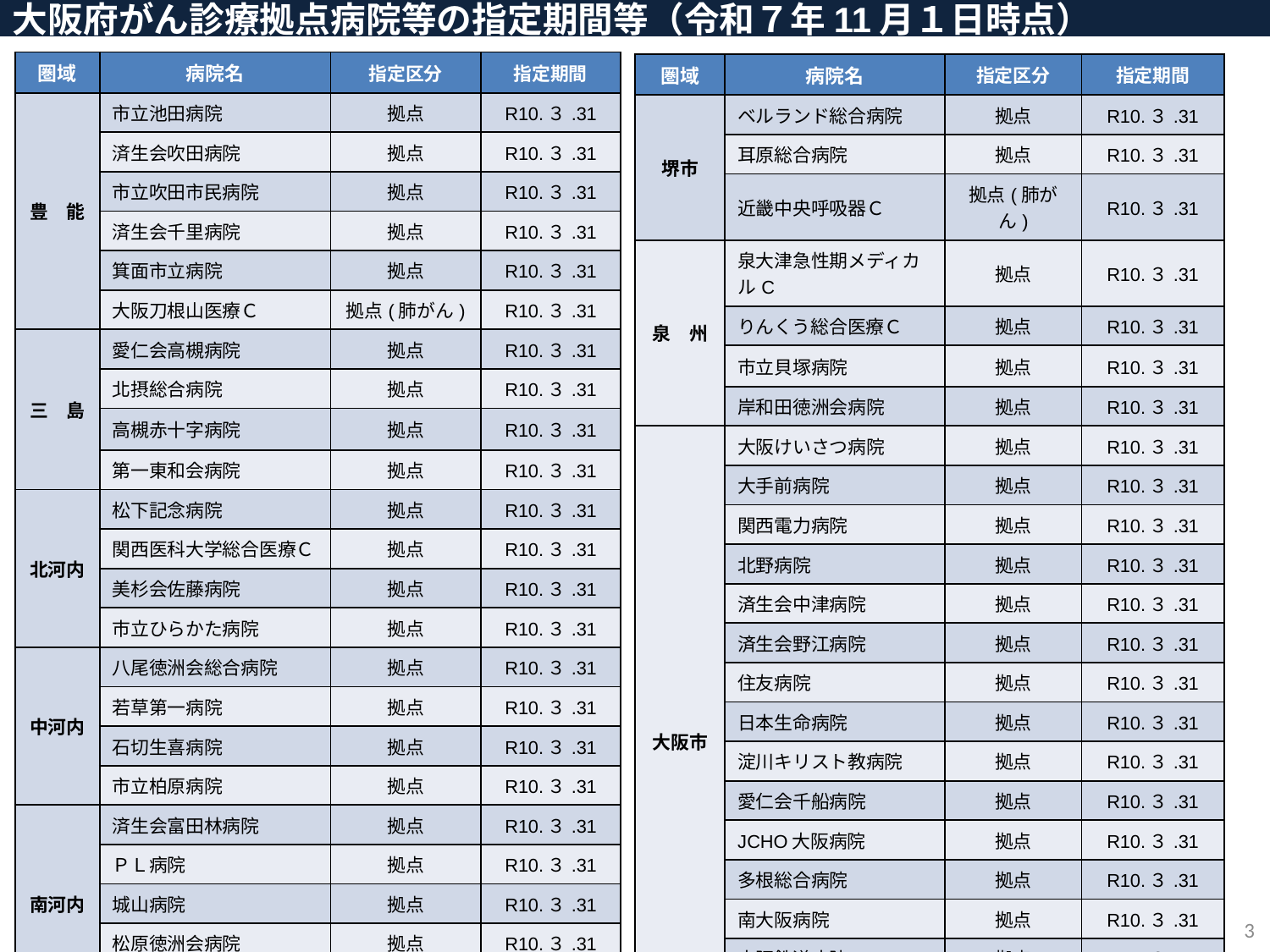

大阪府がん診療拠点病院等の指定期間等（令和７年11月１日時点）
| 圏域 | 病院名 | 指定区分 | 指定期間 |
| --- | --- | --- | --- |
| 豊　能 | 市立池田病院 | 拠点 | R10.３.31 |
|  | 済生会吹田病院 | 拠点 | R10.３.31 |
|  | 市立吹田市民病院 | 拠点 | R10.３.31 |
|  | 済生会千里病院 | 拠点 | R10.３.31 |
|  | 箕面市立病院 | 拠点 | R10.３.31 |
|  | 大阪刀根山医療Ｃ | 拠点(肺がん) | R10.３.31 |
| 三　島 | 愛仁会高槻病院 | 拠点 | R10.３.31 |
|  | 北摂総合病院 | 拠点 | R10.３.31 |
|  | 高槻赤十字病院 | 拠点 | R10.３.31 |
|  | 第一東和会病院 | 拠点 | R10.３.31 |
| 北河内 | 松下記念病院 | 拠点 | R10.３.31 |
|  | 関西医科大学総合医療Ｃ | 拠点 | R10.３.31 |
|  | 美杉会佐藤病院 | 拠点 | R10.３.31 |
|  | 市立ひらかた病院 | 拠点 | R10.３.31 |
| 中河内 | 八尾徳洲会総合病院 | 拠点 | R10.３.31 |
|  | 若草第一病院 | 拠点 | R10.３.31 |
|  | 石切生喜病院 | 拠点 | R10.３.31 |
|  | 市立柏原病院 | 拠点 | R10.３.31 |
| 南河内 | 済生会富田林病院 | 拠点 | R10.３.31 |
|  | ＰＬ病院 | 拠点 | R10.３.31 |
|  | 城山病院 | 拠点 | R10.３.31 |
|  | 松原徳洲会病院 | 拠点 | R10.３.31 |
|  | 大阪はびきの医療Ｃ | 推進 | R10.３.31 |
| 圏域 | 病院名 | 指定区分 | 指定期間 |
| --- | --- | --- | --- |
| 堺市 | ベルランド総合病院 | 拠点 | R10.３.31 |
|  | 耳原総合病院 | 拠点 | R10.３.31 |
|  | 近畿中央呼吸器Ｃ | 拠点(肺がん) | R10.３.31 |
| 泉　州 | 泉大津急性期メディカルC | 拠点 | R10.３.31 |
| 泉　州 | りんくう総合医療Ｃ | 拠点 | R10.３.31 |
|  | 市立貝塚病院 | 拠点 | R10.３.31 |
|  | 岸和田徳洲会病院 | 拠点 | R10.３.31 |
| 大阪市 | 大阪けいさつ病院 | 拠点 | R10.３.31 |
|  | 大手前病院 | 拠点 | R10.３.31 |
|  | 関西電力病院 | 拠点 | R10.３.31 |
|  | 北野病院 | 拠点 | R10.３.31 |
|  | 済生会中津病院 | 拠点 | R10.３.31 |
|  | 済生会野江病院 | 拠点 | R10.３.31 |
|  | 住友病院 | 拠点 | R10.３.31 |
|  | 日本生命病院 | 拠点 | R10.３.31 |
|  | 淀川キリスト教病院 | 拠点 | R10.３.31 |
|  | 愛仁会千船病院 | 拠点 | R10.３.31 |
|  | JCHO大阪病院 | 拠点 | R10.３.31 |
|  | 多根総合病院 | 拠点 | R10.３.31 |
|  | 南大阪病院 | 拠点 | R10.３.31 |
|  | 大阪鉄道病院 | 拠点 | R10.３.31 |
|  | 東住吉森本病院 | 推進 | R10.３.31 |
|  | 十三市民病院 | 拠点 | R10.３.31 |
3